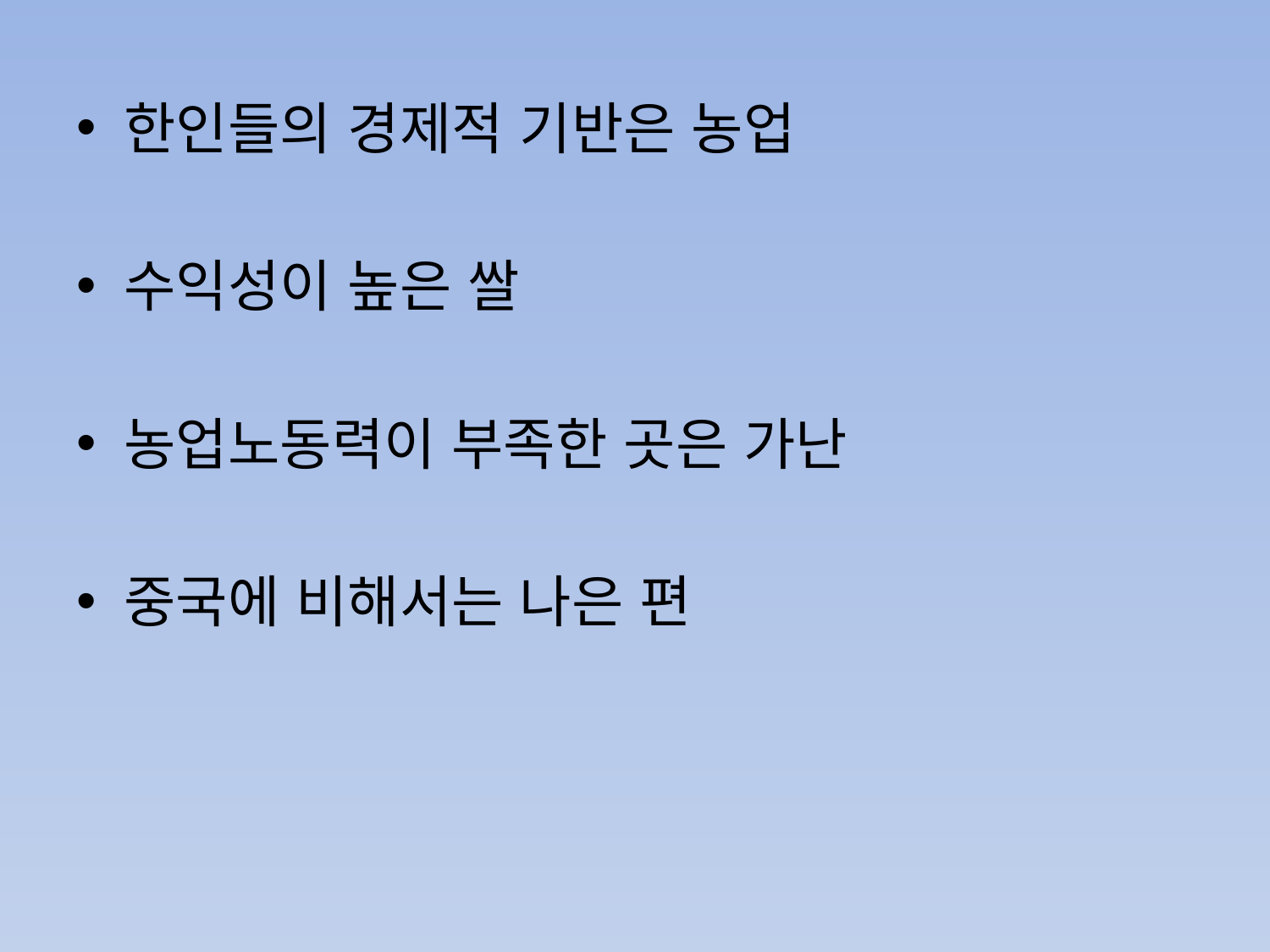

한인들의 경제적 기반은 농업

수익성이 높은 쌀

농업노동력이 부족한 곳은 가난

중국에 비해서는 나은 편